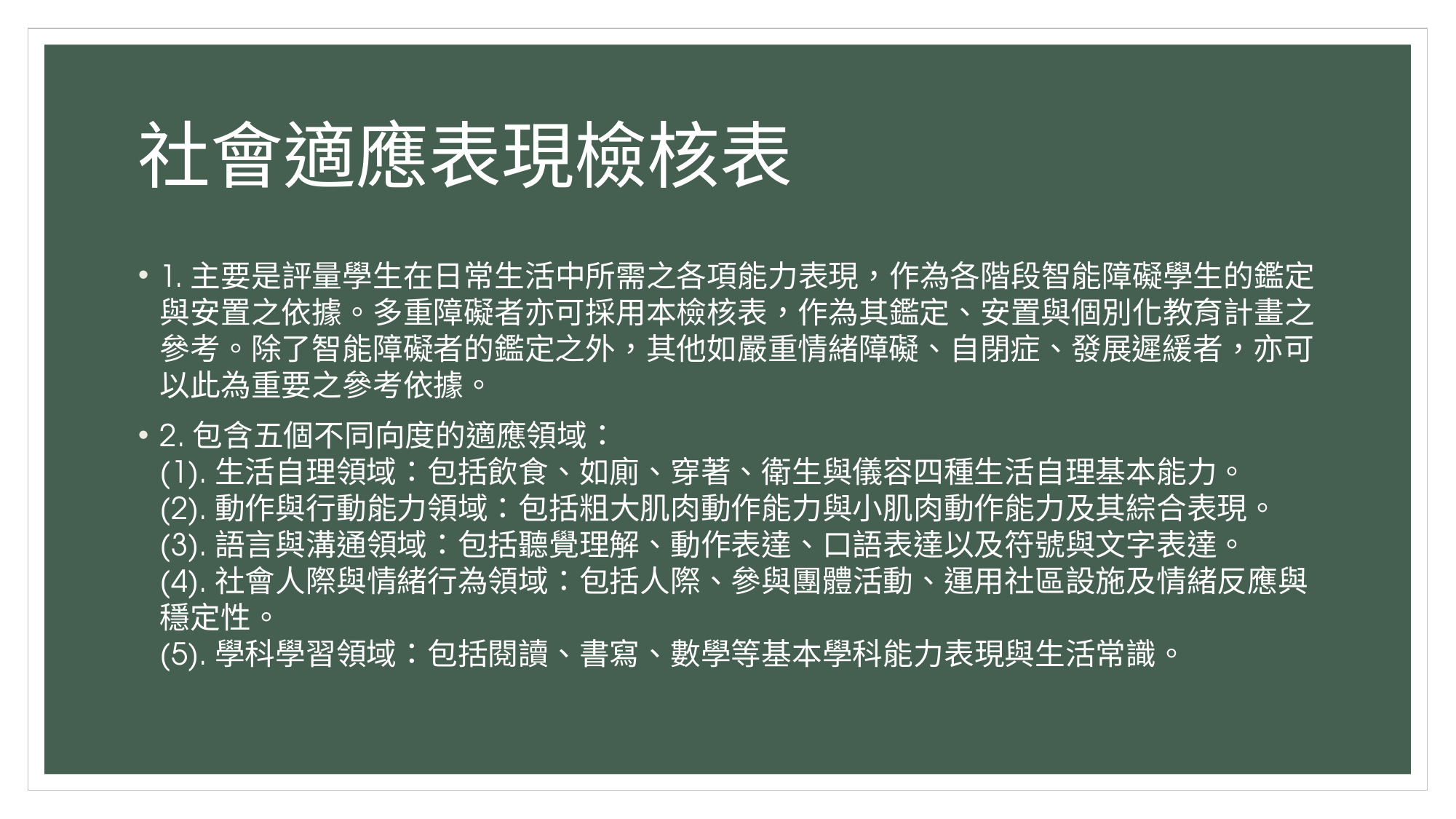

# 社會適應表現檢核表
1.主要是評量學生在日常生活中所需之各項能力表現，作為各階段智能障礙學生的鑑定與安置之依據。多重障礙者亦可採用本檢核表，作為其鑑定、安置與個別化教育計畫之參考。除了智能障礙者的鑑定之外，其他如嚴重情緒障礙、自閉症、發展遲緩者，亦可以此為重要之參考依據。
2.包含五個不同向度的適應領域：
(1).生活自理領域：包括飲食、如廁、穿著、衛生與儀容四種生活自理基本能力。
(2).動作與行動能力領域：包括粗大肌肉動作能力與小肌肉動作能力及其綜合表現。
(3).語言與溝通領域：包括聽覺理解、動作表達、口語表達以及符號與文字表達。
(4).社會人際與情緒行為領域：包括人際、參與團體活動、運用社區設施及情緒反應與穩定性。
(5).學科學習領域：包括閱讀、書寫、數學等基本學科能力表現與生活常識。